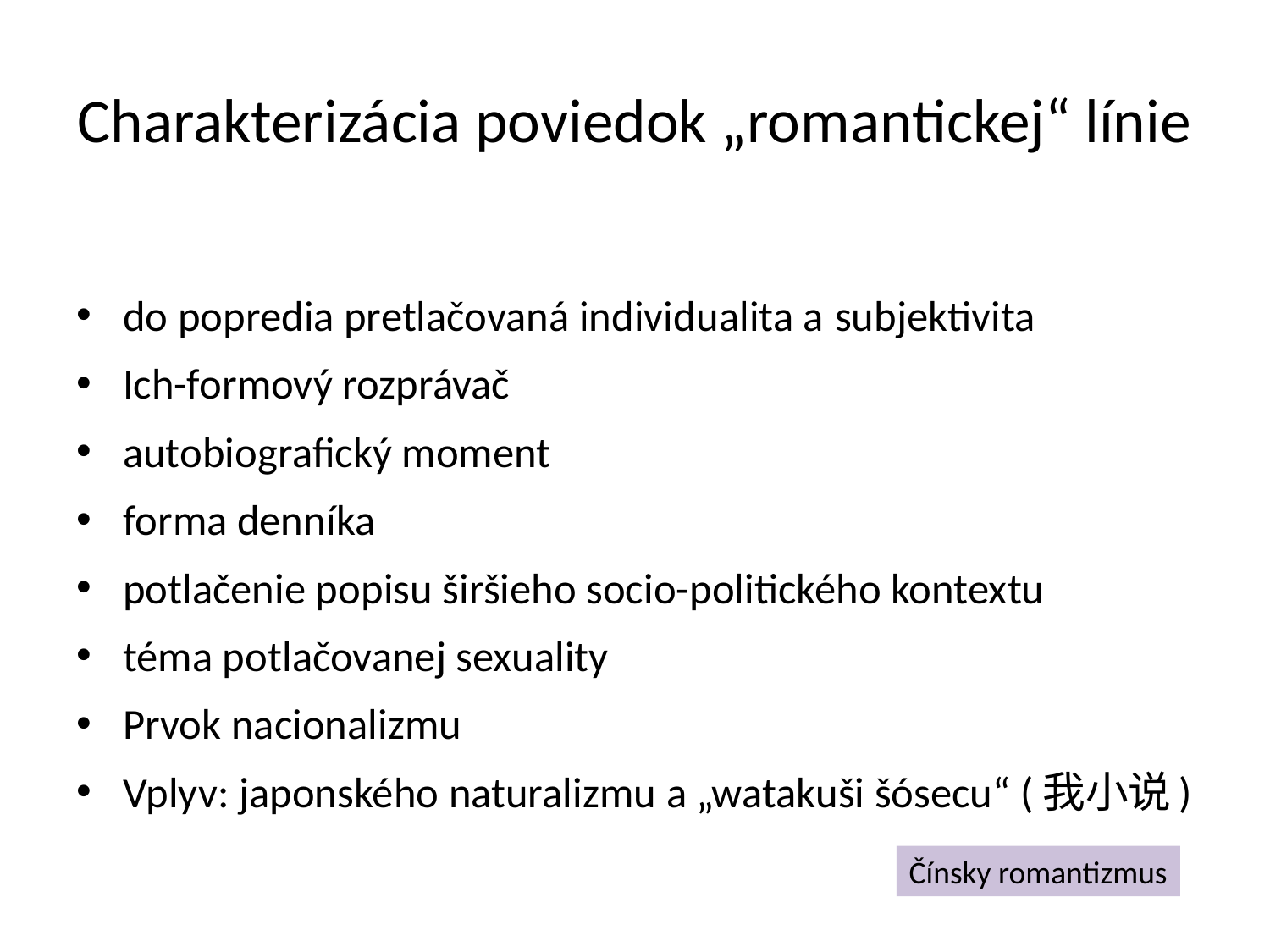

# Charakterizácia poviedok „romantickej“ línie

do popredia pretlačovaná individualita a subjektivita
Ich-formový rozprávač
autobiografický moment
forma denníka
potlačenie popisu širšieho socio-politického kontextu
téma potlačovanej sexuality
Prvok nacionalizmu
Vplyv: japonského naturalizmu a „watakuši šósecu“ (我小说)
Čínsky romantizmus